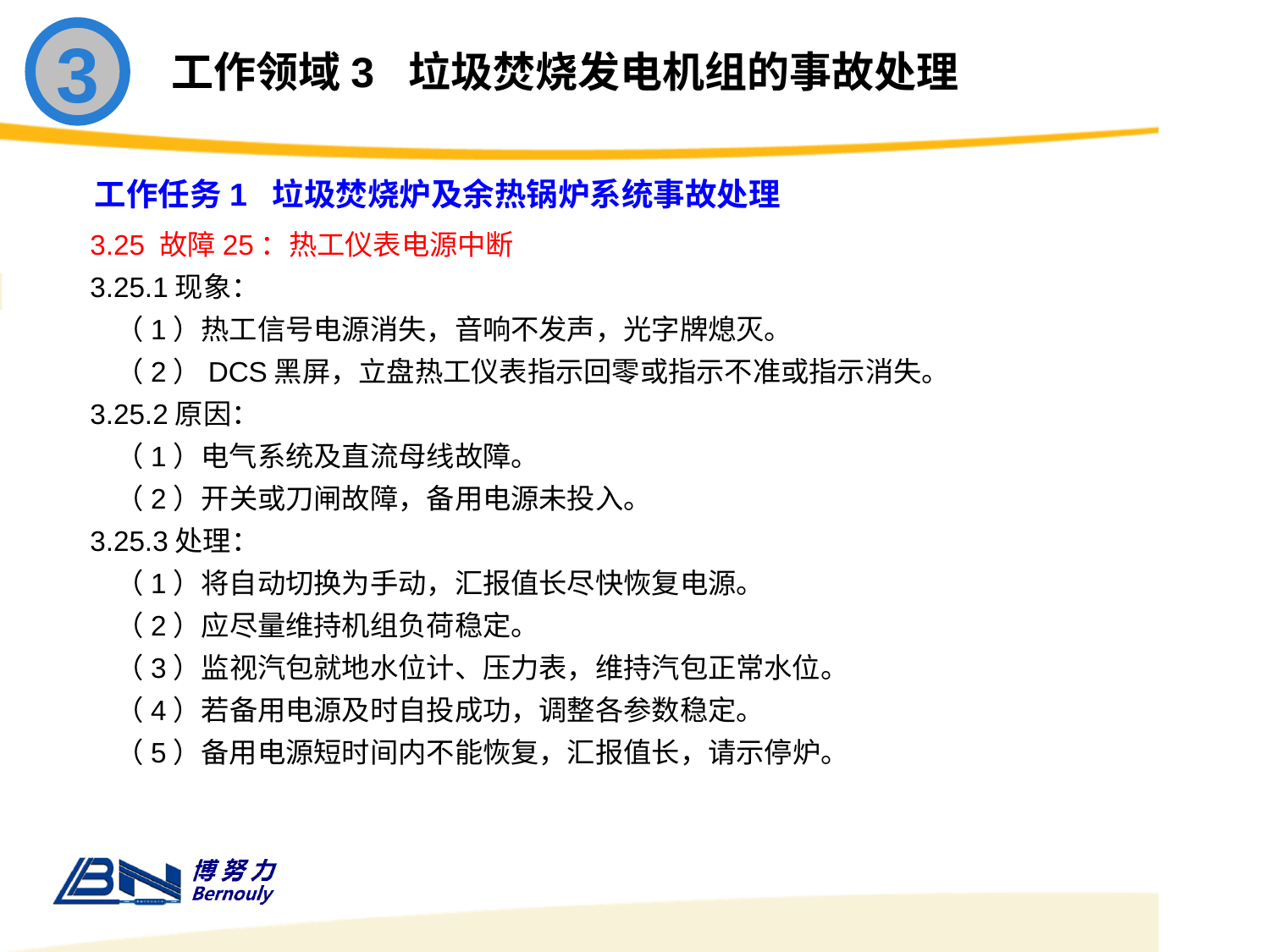

3
工作领域3  垃圾焚烧发电机组的事故处理
工作任务1  垃圾焚烧炉及余热锅炉系统事故处理
3.25 故障25：热工仪表电源中断
3.25.1现象：
   （1）热工信号电源消失，音响不发声，光字牌熄灭。
   （2）DCS黑屏，立盘热工仪表指示回零或指示不准或指示消失。
3.25.2原因：
   （1）电气系统及直流母线故障。
   （2）开关或刀闸故障，备用电源未投入。
3.25.3处理：
   （1）将自动切换为手动，汇报值长尽快恢复电源。
   （2）应尽量维持机组负荷稳定。
   （3）监视汽包就地水位计、压力表，维持汽包正常水位。
   （4）若备用电源及时自投成功，调整各参数稳定。
   （5）备用电源短时间内不能恢复，汇报值长，请示停炉。